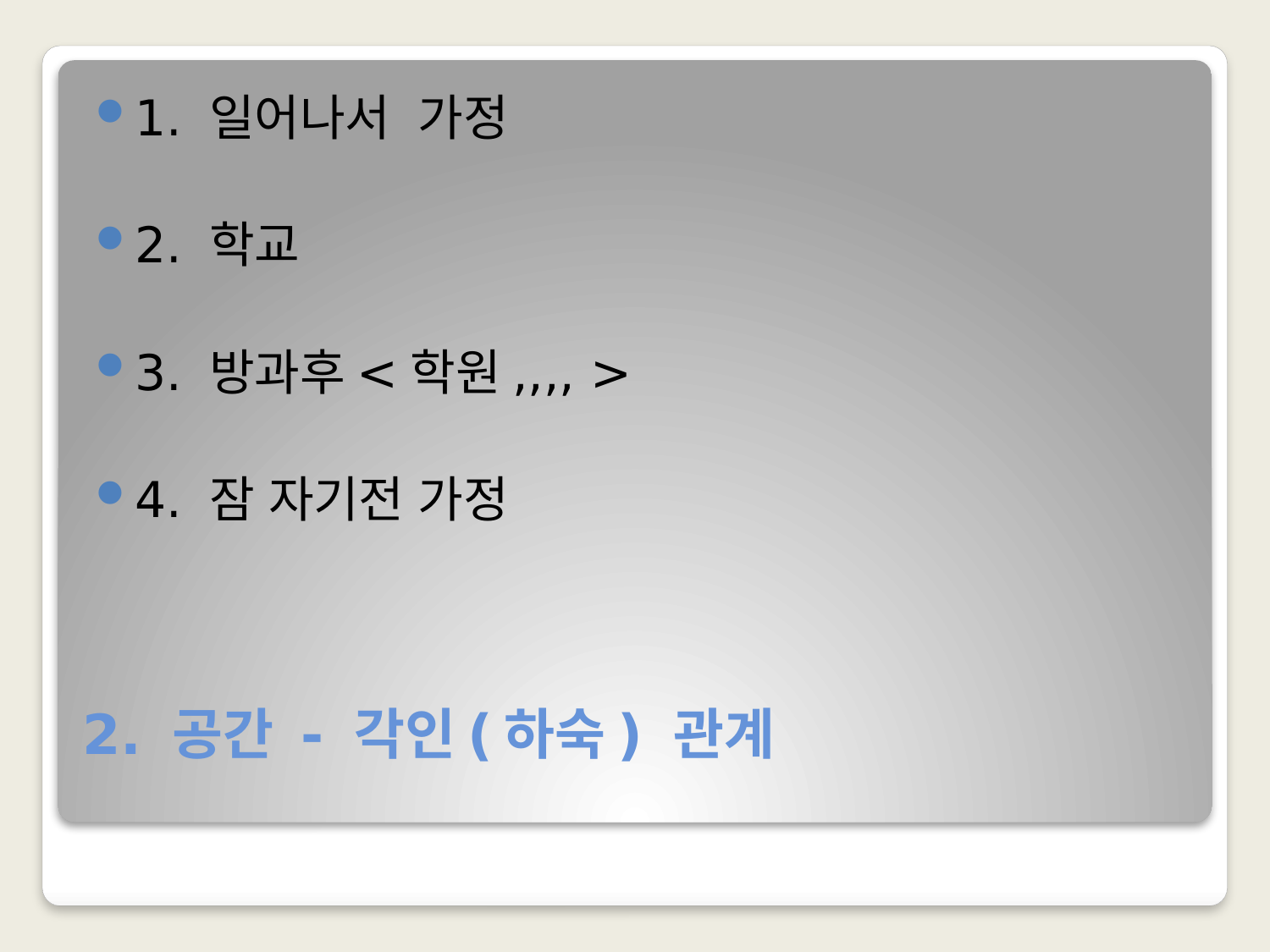

1. 일어나서  가정

2. 학교

3. 방과후<학원,,,, >

4. 잠 자기전 가정
# 2. 공간 - 각인(하숙) 관계